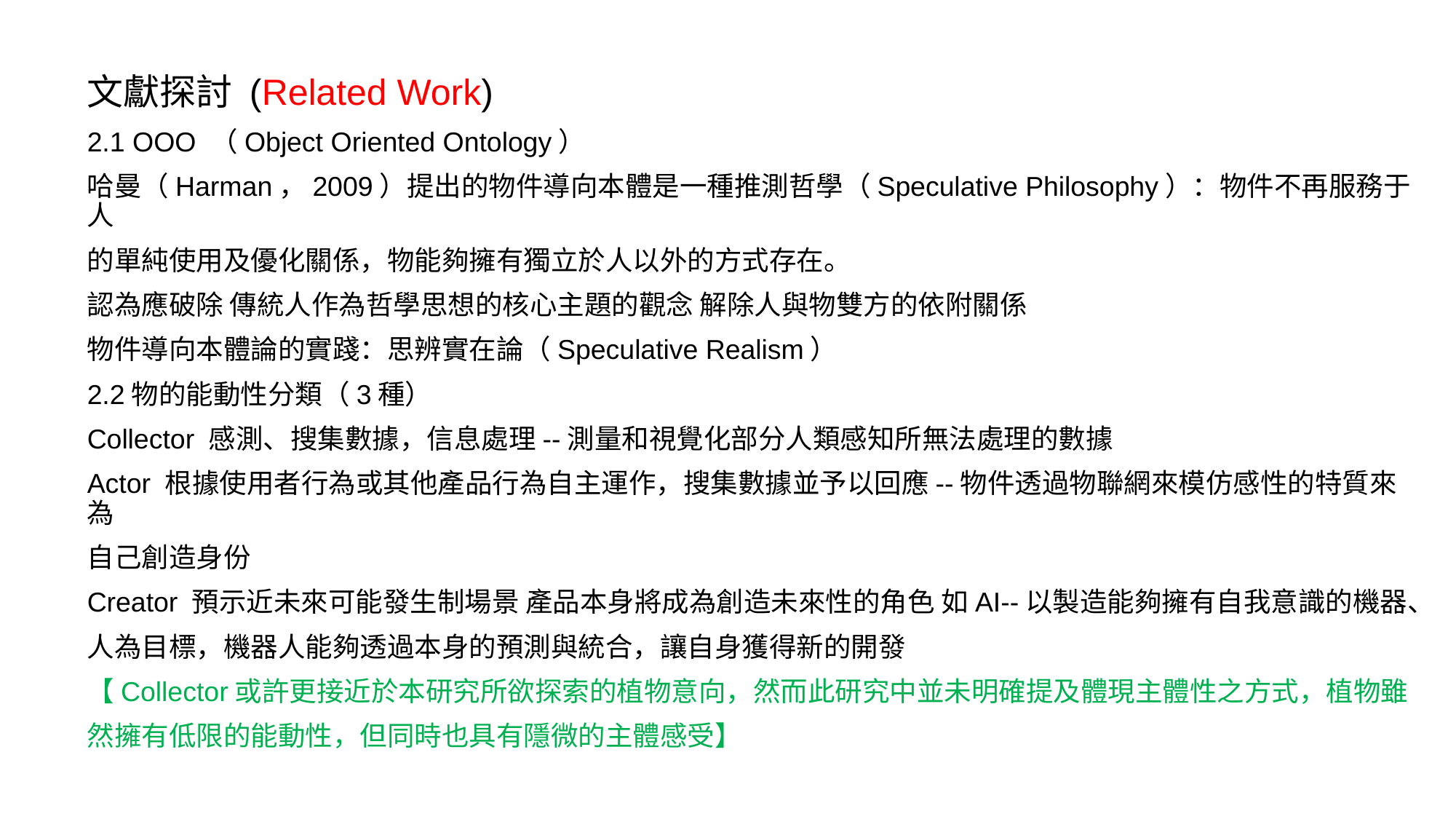

文獻探討 (Related Work)
2.1 OOO （Object Oriented Ontology）
哈曼（Harman，2009）提出的物件導向本體是一種推測哲學（Speculative Philosophy）：物件不再服務于人
的單純使用及優化關係，物能夠擁有獨立於人以外的方式存在。
認為應破除 傳統人作為哲學思想的核心主題的觀念 解除人與物雙方的依附關係
物件導向本體論的實踐：思辨實在論（Speculative Realism）
2.2物的能動性分類（3種）
Collector 感測、搜集數據，信息處理--測量和視覺化部分人類感知所無法處理的數據
Actor 根據使用者行為或其他產品行為自主運作，搜集數據並予以回應--物件透過物聯網來模仿感性的特質來為
自己創造身份
Creator 預示近未來可能發生制場景 產品本身將成為創造未來性的角色 如AI--以製造能夠擁有自我意識的機器、
人為目標，機器人能夠透過本身的預測與統合，讓自身獲得新的開發
【Collector或許更接近於本研究所欲探索的植物意向，然而此研究中並未明確提及體現主體性之方式，植物雖
然擁有低限的能動性，但同時也具有隱微的主體感受】